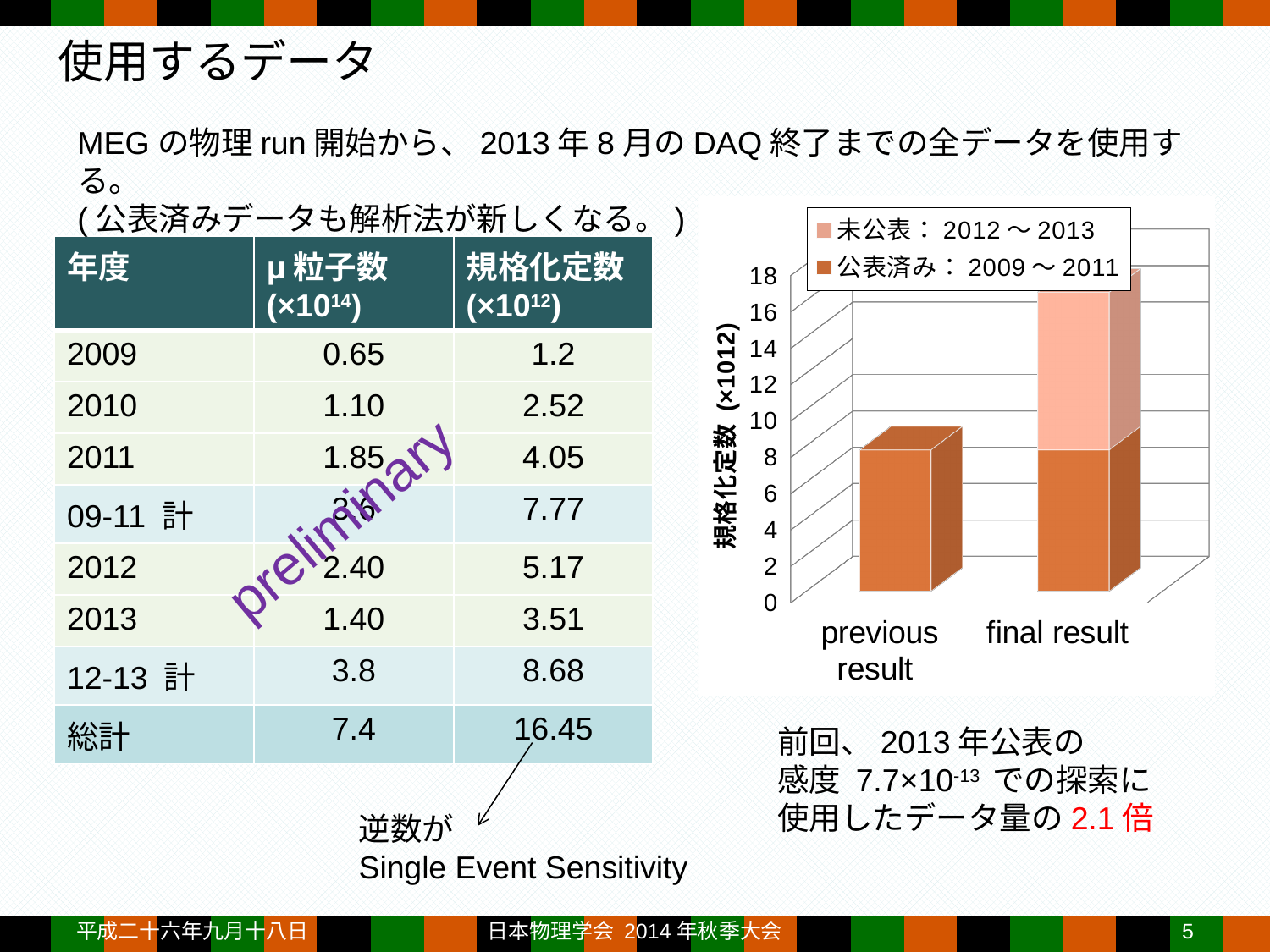

# 使用するデータ
MEGの物理run開始から、2013年8月のDAQ終了までの全データを使用する。
(公表済みデータも解析法が新しくなる。)

[unsupported chart]

| 年度 | μ粒子数 (×1014) | 規格化定数 (×1012) |
| --- | --- | --- |
| 2009 | 0.65 | 1.2 |
| 2010 | 1.10 | 2.52 |
| 2011 | 1.85 | 4.05 |
| 09-11 計 | 3.6 | 7.77 |
| 2012 | 2.40 | 5.17 |
| 2013 | 1.40 | 3.51 |
| 12-13 計 | 3.8 | 8.68 |
| 総計 | 7.4 | 16.45 |
preliminary
前回、2013年公表の
感度 7.7×10-13 での探索に使用したデータ量の2.1倍
逆数が
Single Event Sensitivity
平成二十六年九月十八日
日本物理学会 2014年秋季大会
5